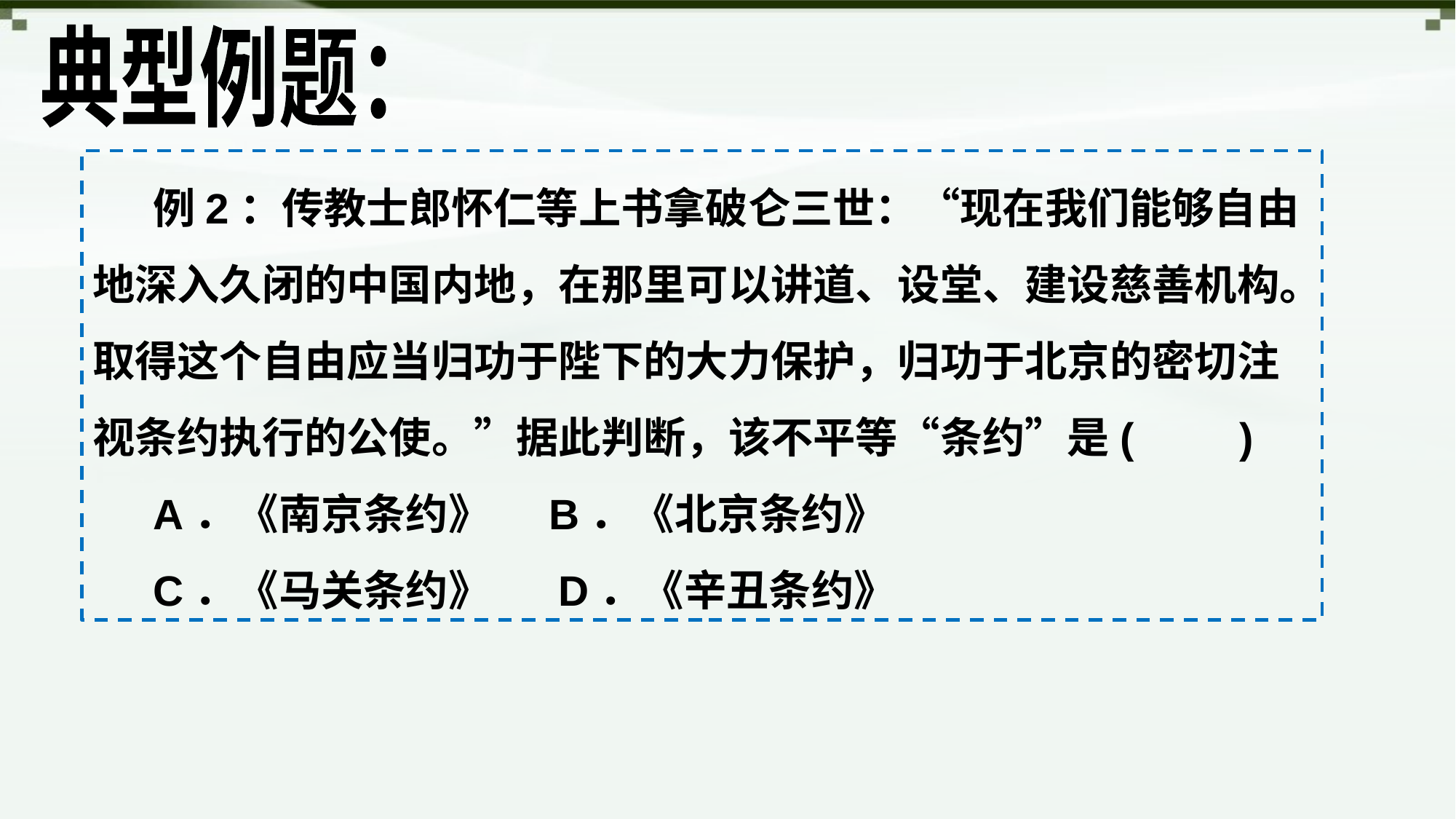

典型例题：
例2：传教士郎怀仁等上书拿破仑三世：“现在我们能够自由地深入久闭的中国内地，在那里可以讲道、设堂、建设慈善机构。取得这个自由应当归功于陛下的大力保护，归功于北京的密切注视条约执行的公使。”据此判断，该不平等“条约”是(　　)
A．《南京条约》     B．《北京条约》
C．《马关条约》      D．《辛丑条约》